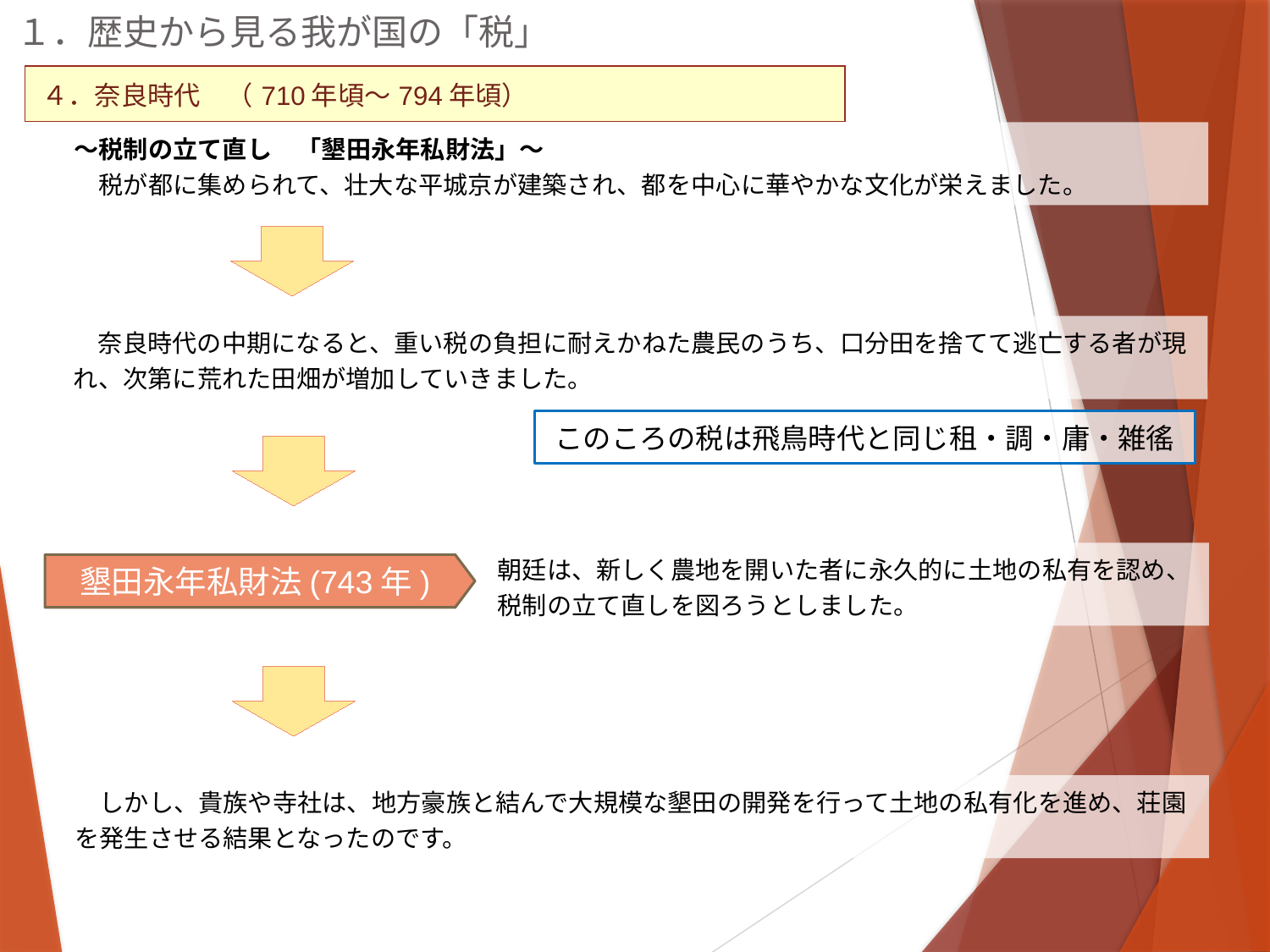

１．歴史から見る我が国の「税」
| ４．奈良時代　（710年頃～794年頃） |
| --- |
～税制の立て直し　「墾田永年私財法」～
　税が都に集められて、壮大な平城京が建築され、都を中心に華やかな文化が栄えました。

　奈良時代の中期になると、重い税の負担に耐えかねた農民のうち、口分田を捨てて逃亡する者が現れ、次第に荒れた田畑が増加していきました。
このころの税は飛鳥時代と同じ租・調・庸・雑徭

朝廷は、新しく農地を開いた者に永久的に土地の私有を認め、税制の立て直しを図ろうとしました。
墾田永年私財法(743年)

　しかし、貴族や寺社は、地方豪族と結んで大規模な墾田の開発を行って土地の私有化を進め、荘園を発生させる結果となったのです。